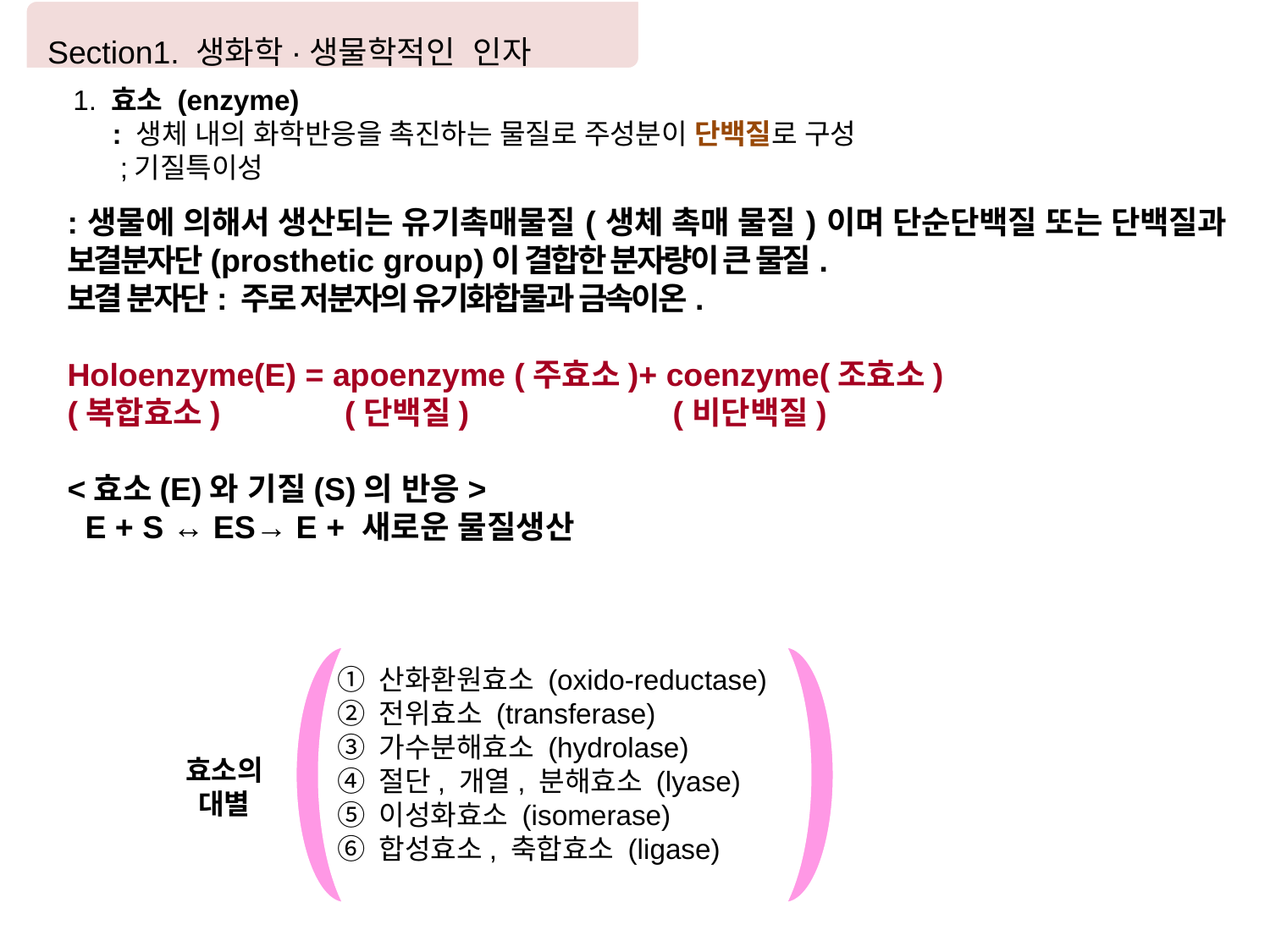

Section1. 생화학·생물학적인  인자
  1. 효소 (enzyme)
       : 생체 내의 화학반응을 촉진하는 물질로 주성분이 단백질로 구성
        ;기질특이성
:생물에 의해서 생산되는 유기촉매물질(생체 촉매 물질)이며 단순단백질 또는 단백질과  보결분자단(prosthetic group)이 결합한 분자량이 큰 물질.
보결 분자단: 주로 저분자의 유기화합물과 금속이온.

Holoenzyme(E) = apoenzyme (주효소)+ coenzyme(조효소)
(복합효소)              (단백질)                       (비단백질)

<효소(E)와 기질(S)의 반응>
  E + S ↔ ES→ E + 새로운 물질생산

① 산화환원효소 (oxido-reductase)
② 전위효소 (transferase)
③ 가수분해효소 (hydrolase)
④ 절단, 개열, 분해효소 (lyase)
⑤ 이성화효소 (isomerase)
⑥ 합성효소, 축합효소 (ligase)
효소의
대별